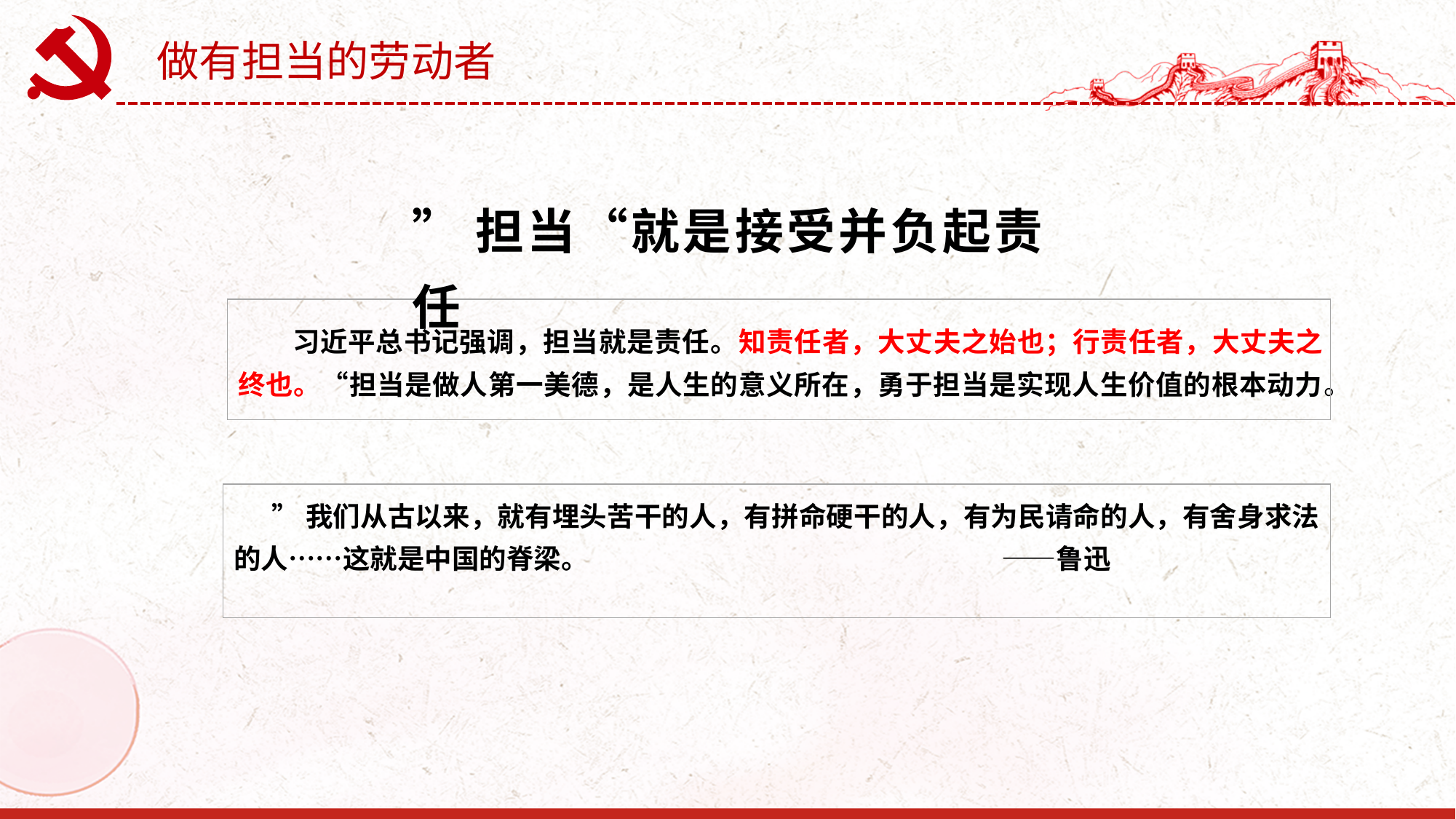

做有担当的劳动者
”担当“就是接受并负起责任

       习近平总书记强调，担当就是责任。知责任者，大丈夫之始也；行责任者，大丈夫之终也。“担当是做人第一美德，是人生的意义所在，勇于担当是实现人生价值的根本动力。
      ”我们从古以来，就有埋头苦干的人，有拼命硬干的人，有为民请命的人，有舍身求法的人……这就是中国的脊梁。                                                                   ——鲁迅